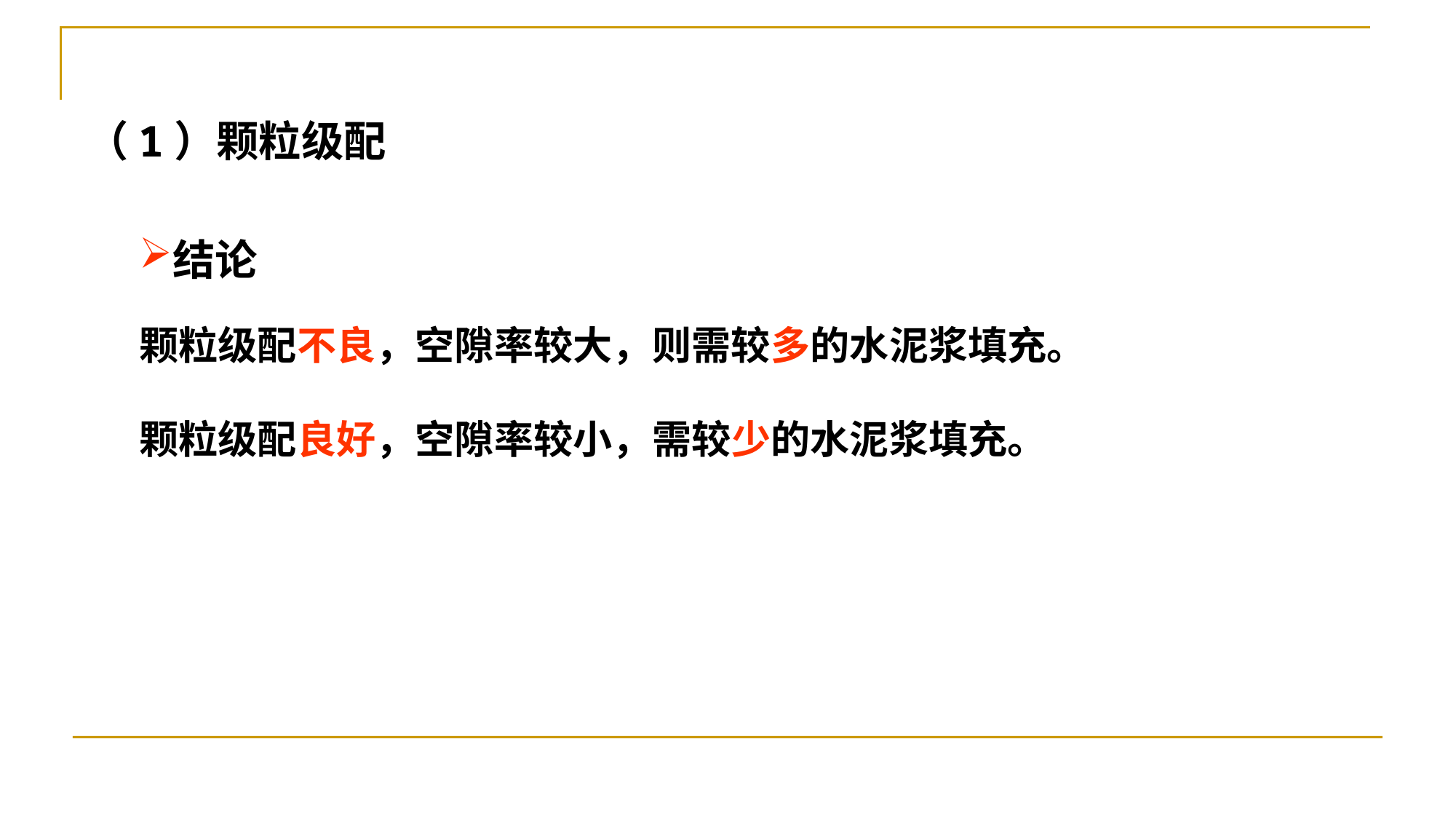

（1）颗粒级配
结论
颗粒级配不良，空隙率较大，则需较多的水泥浆填充。

颗粒级配良好，空隙率较小，需较少的水泥浆填充。